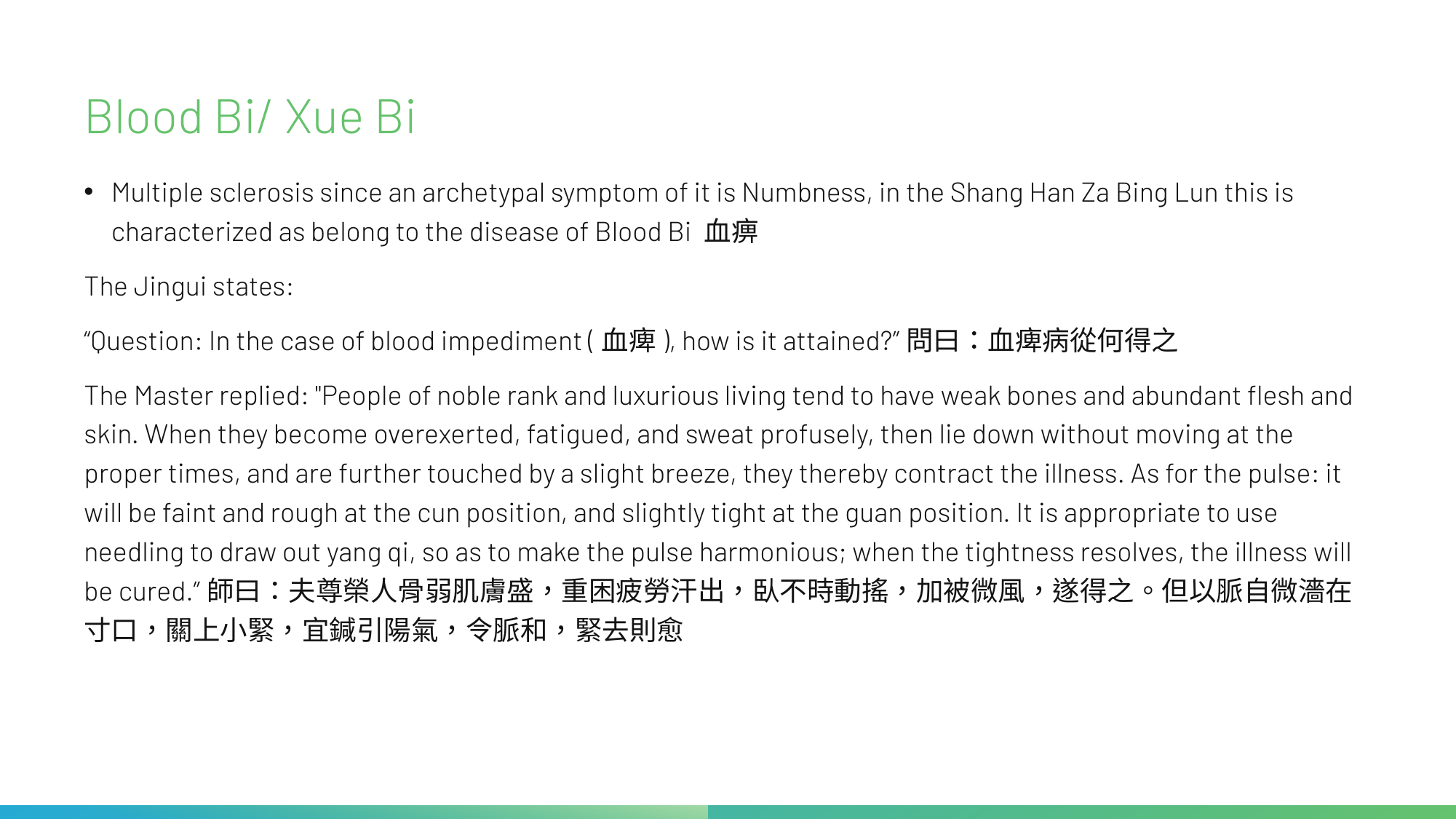

# Blood Bi/ Xue Bi
Multiple sclerosis since an archetypal symptom of it is Numbness, in the Shang Han Za Bing Lun this is characterized as belong to the disease of Blood Bi 血痹
The Jingui states:
“Question: In the case of blood impediment (血痺), how is it attained?”問曰：血痺病從何得之
The Master replied: "People of noble rank and luxurious living tend to have weak bones and abundant flesh and skin. When they become overexerted, fatigued, and sweat profusely, then lie down without moving at the proper times, and are further touched by a slight breeze, they thereby contract the illness. As for the pulse: it will be faint and rough at the cun position, and slightly tight at the guan position. It is appropriate to use needling to draw out yang qi, so as to make the pulse harmonious; when the tightness resolves, the illness will be cured.”師曰：夫尊榮人骨弱肌膚盛，重困疲勞汗出，臥不時動搖，加被微風，遂得之。但以脈自微濇在寸口，關上小緊，宜鍼引陽氣，令脈和，緊去則愈